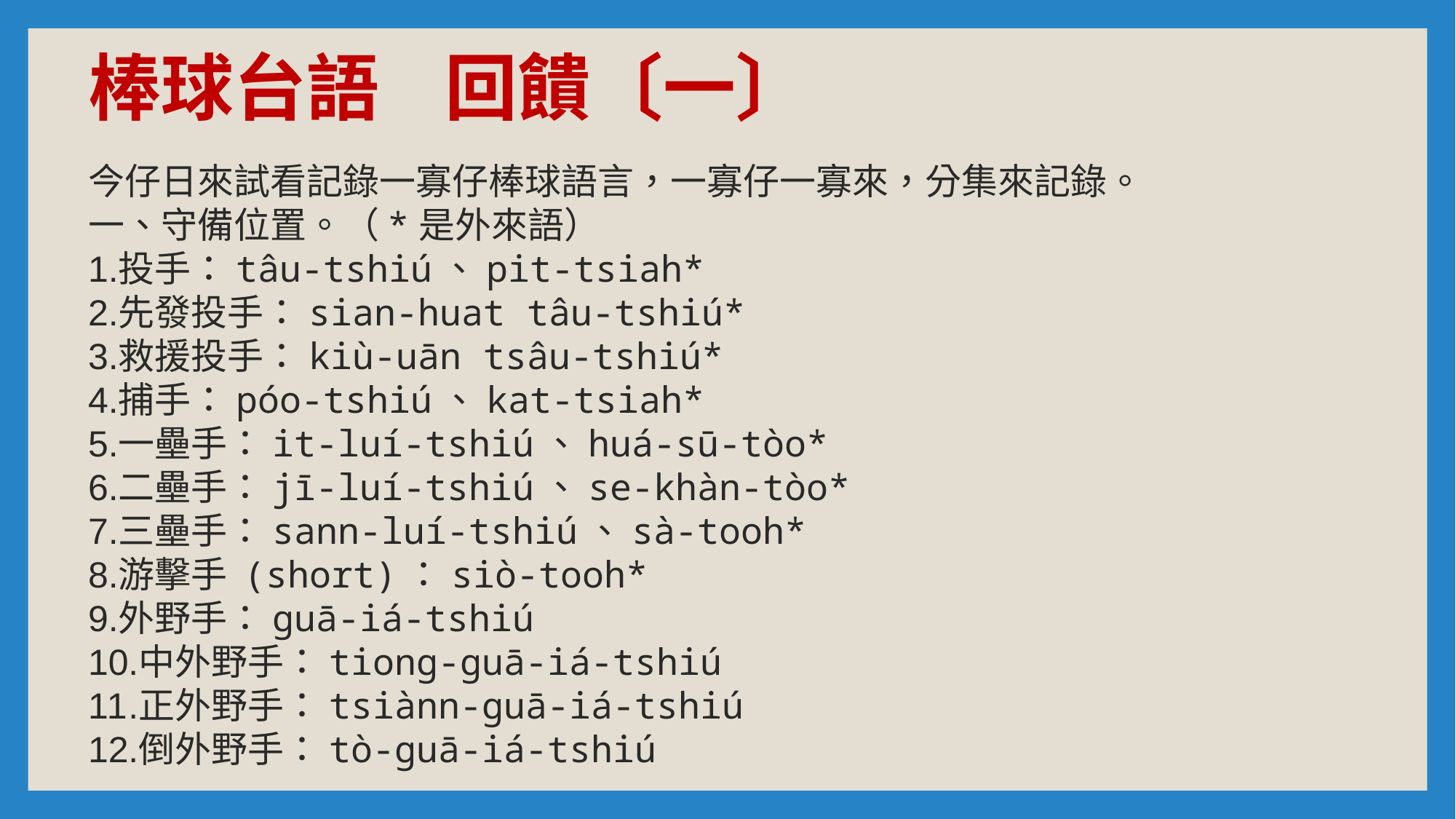

棒球台語    回饋〔一〕

今仔日來試看記錄一寡仔棒球語言，一寡仔一寡來，分集來記錄。
一、守備位置。（*是外來語）
投手：tâu-tshiú、pit-tsiah*
先發投手：sian-huat tâu-tshiú*
救援投手：kiù-uān tsâu-tshiú*
捕手：póo-tshiú、kat-tsiah*
一壘手：it-luí-tshiú、huá-sū-tòo*
二壘手：jī-luí-tshiú、se-khàn-tòo*
三壘手：sann-luí-tshiú、sà-tooh*
游擊手 (short)：siò-tooh*
外野手：guā-iá-tshiú
中外野手：tiong-guā-iá-tshiú
正外野手：tsiànn-guā-iá-tshiú
倒外野手：tò-guā-iá-tshiú